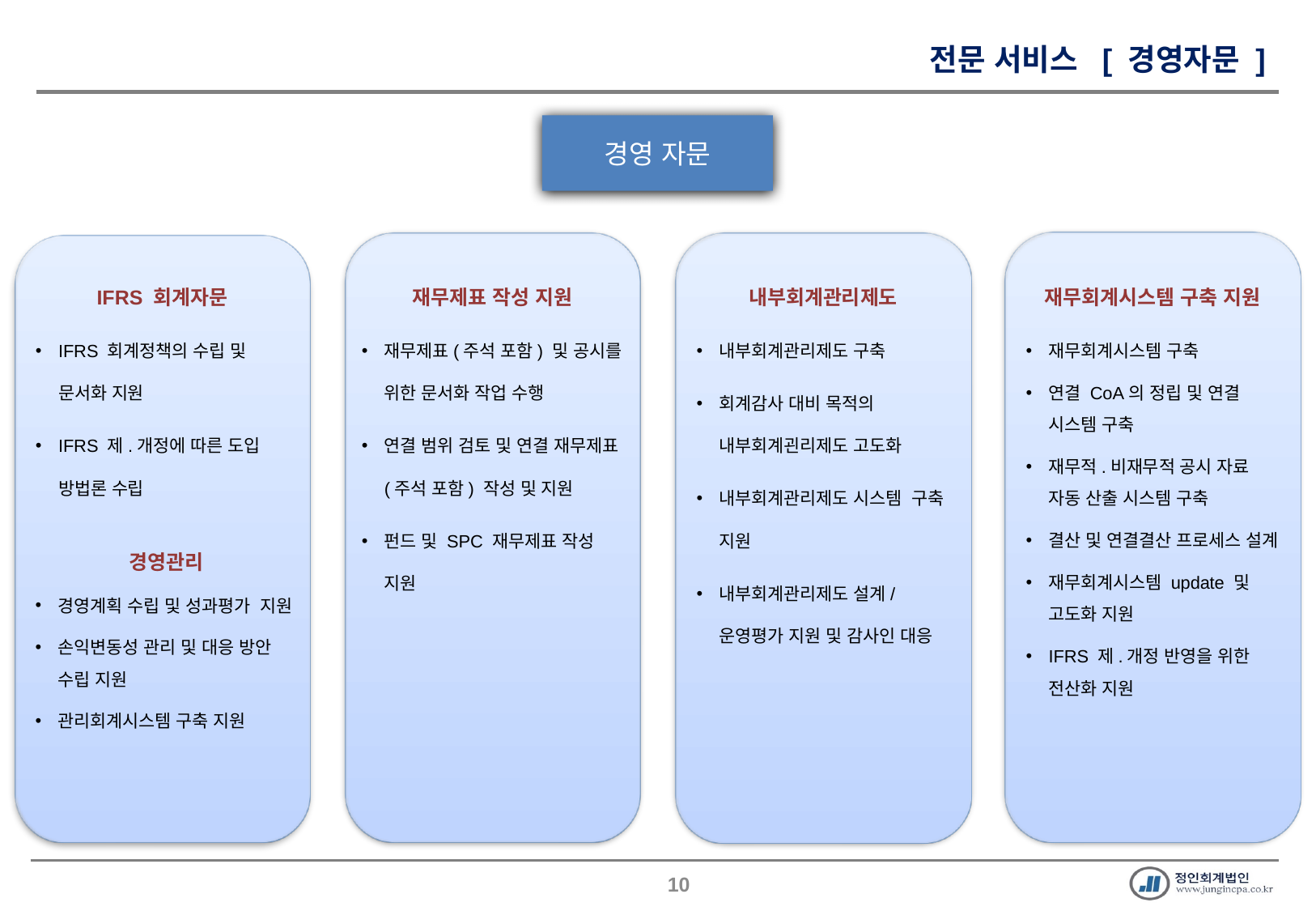

전문 서비스  [ 경영자문 ]
경영 자문

IFRS 회계자문
IFRS 회계정책의 수립 및   문서화 지원
IFRS 제.개정에 따른 도입   방법론 수립
재무제표 작성 지원
재무제표(주석 포함) 및 공시를 위한 문서화 작업 수행
연결 범위 검토 및 연결 재무제표(주석 포함) 작성 및 지원
펀드 및 SPC 재무제표 작성 지원
내부회계관리제도
내부회계관리제도 구축
회계감사 대비 목적의 내부회계괸리제도 고도화
내부회계관리제도 시스템  구축 지원
내부회계관리제도 설계/운영평가 지원 및 감사인 대응
재무회계시스템 구축 지원
재무회계시스템 구축
연결 CoA의 정립 및 연결  시스템 구축
재무적.비재무적 공시 자료 자동 산출 시스템 구축
결산 및 연결결산 프로세스 설계
재무회계시스템 update 및 고도화 지원
IFRS 제.개정 반영을 위한   전산화 지원
경영관리
경영계획 수립 및 성과평가  지원
손익변동성 관리 및 대응 방안 수립 지원
관리회계시스템 구축 지원
10